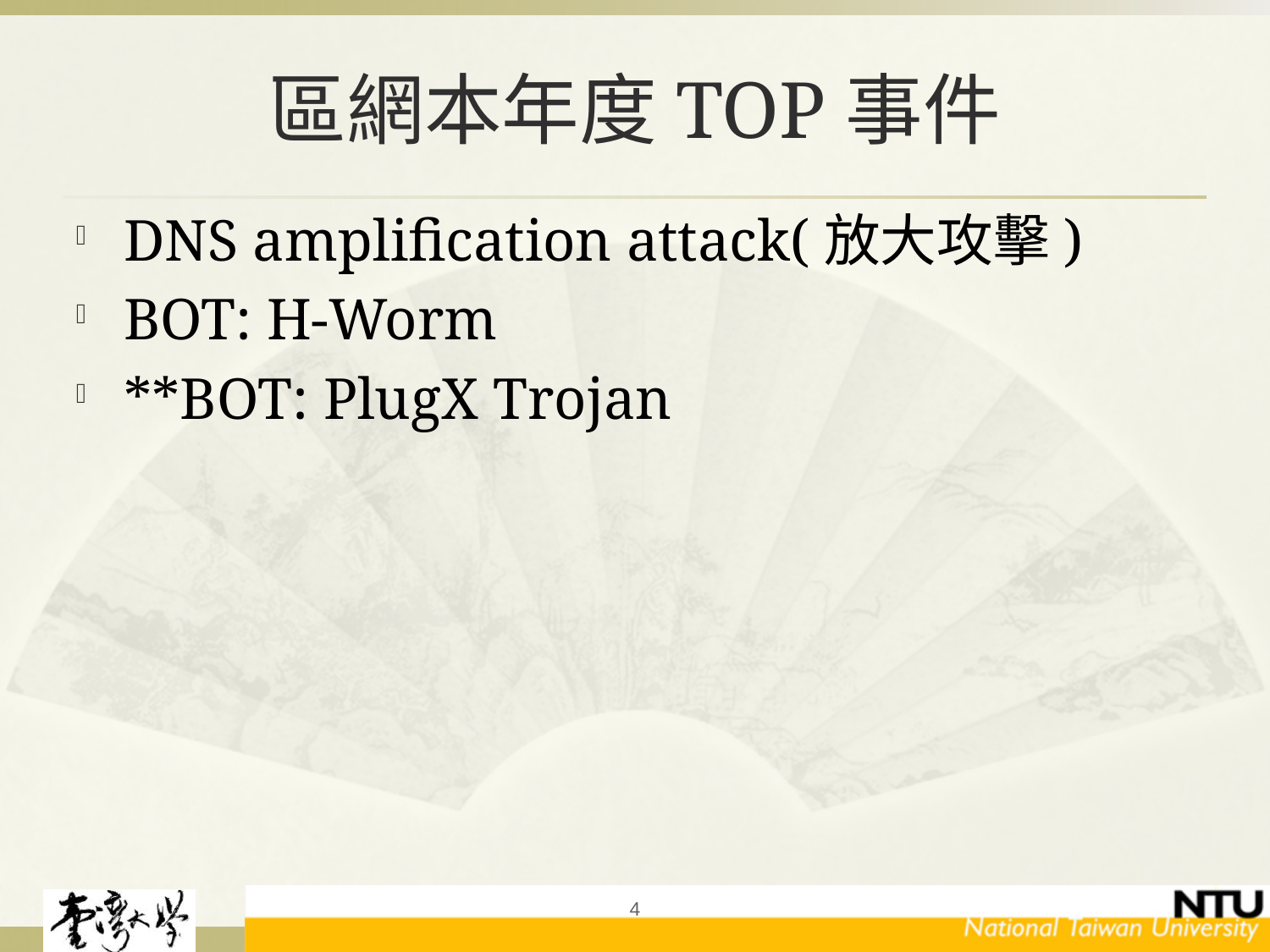

# 區網本年度TOP事件
DNS amplification attack(放大攻擊)
BOT: H-Worm
**BOT: PlugX Trojan
4